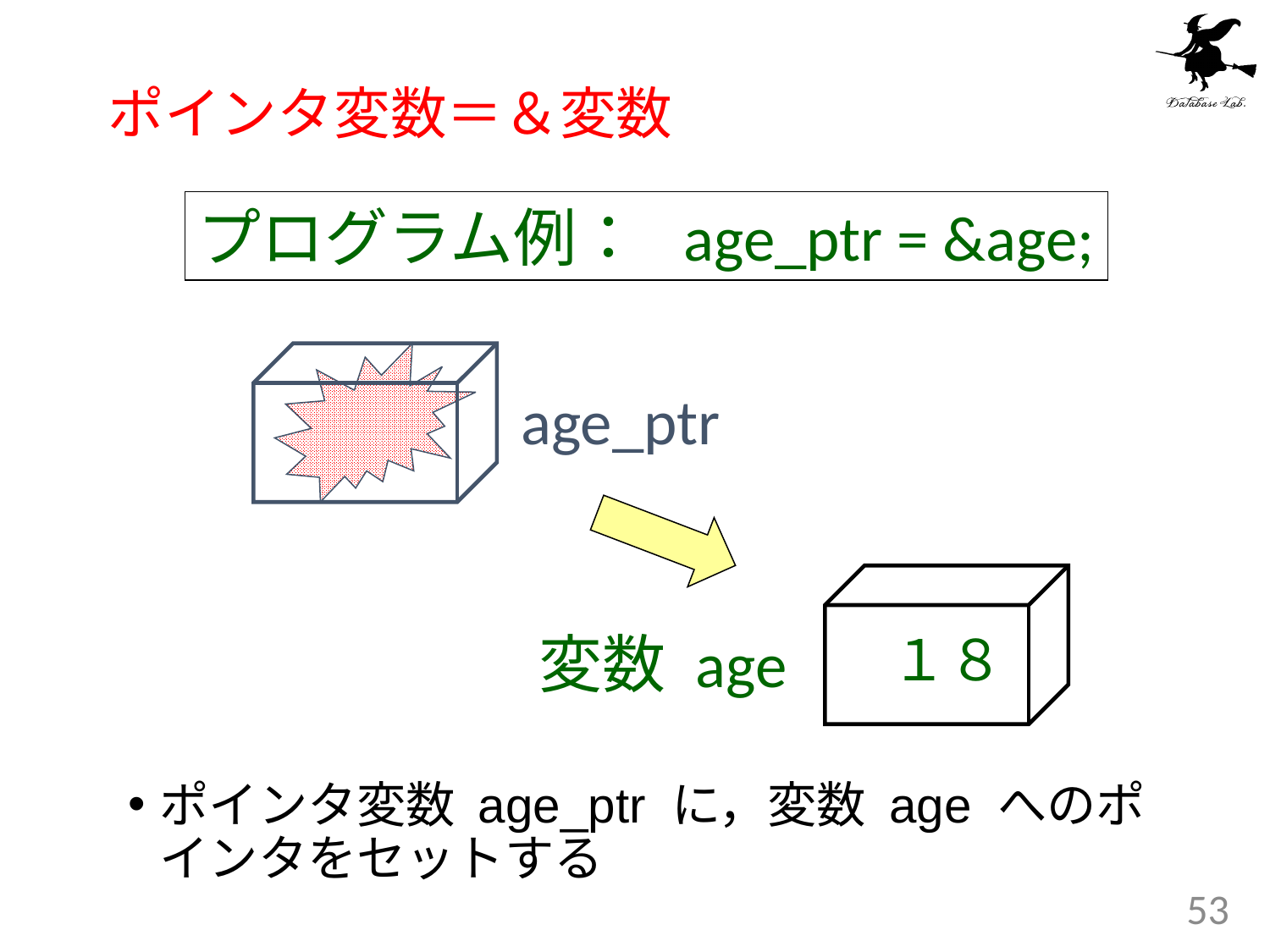

# ポインタ変数＝＆変数
プログラム例：  age_ptr = &age;

age_ptr

変数 age
１８
ポインタ変数 age_ptr に，変数 age へのポインタをセットする

53